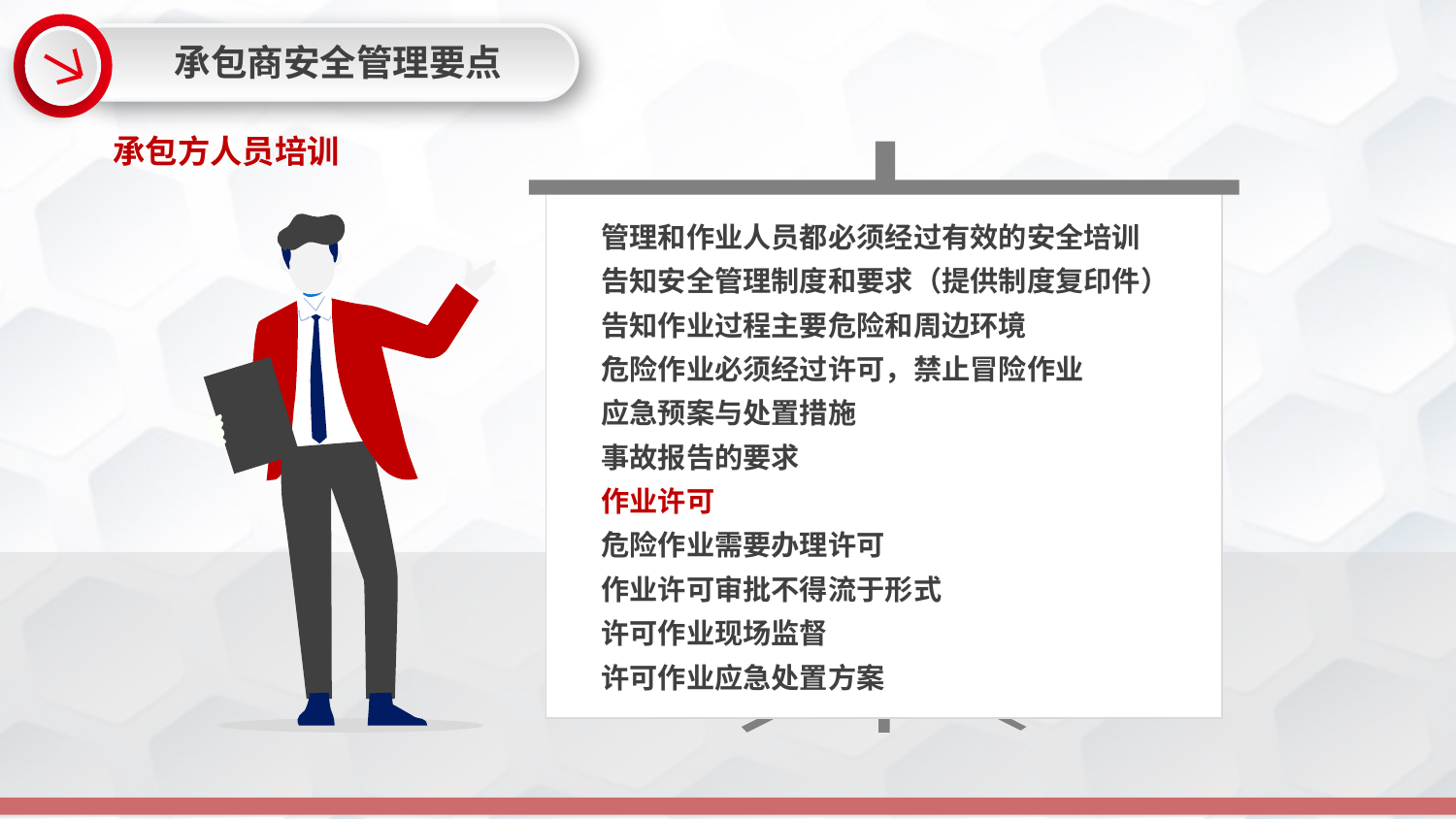

承包商安全管理要点
承包方人员培训

管理和作业人员都必须经过有效的安全培训
告知安全管理制度和要求（提供制度复印件）
告知作业过程主要危险和周边环境
危险作业必须经过许可，禁止冒险作业
应急预案与处置措施
事故报告的要求
作业许可
危险作业需要办理许可
作业许可审批不得流于形式
许可作业现场监督
许可作业应急处置方案